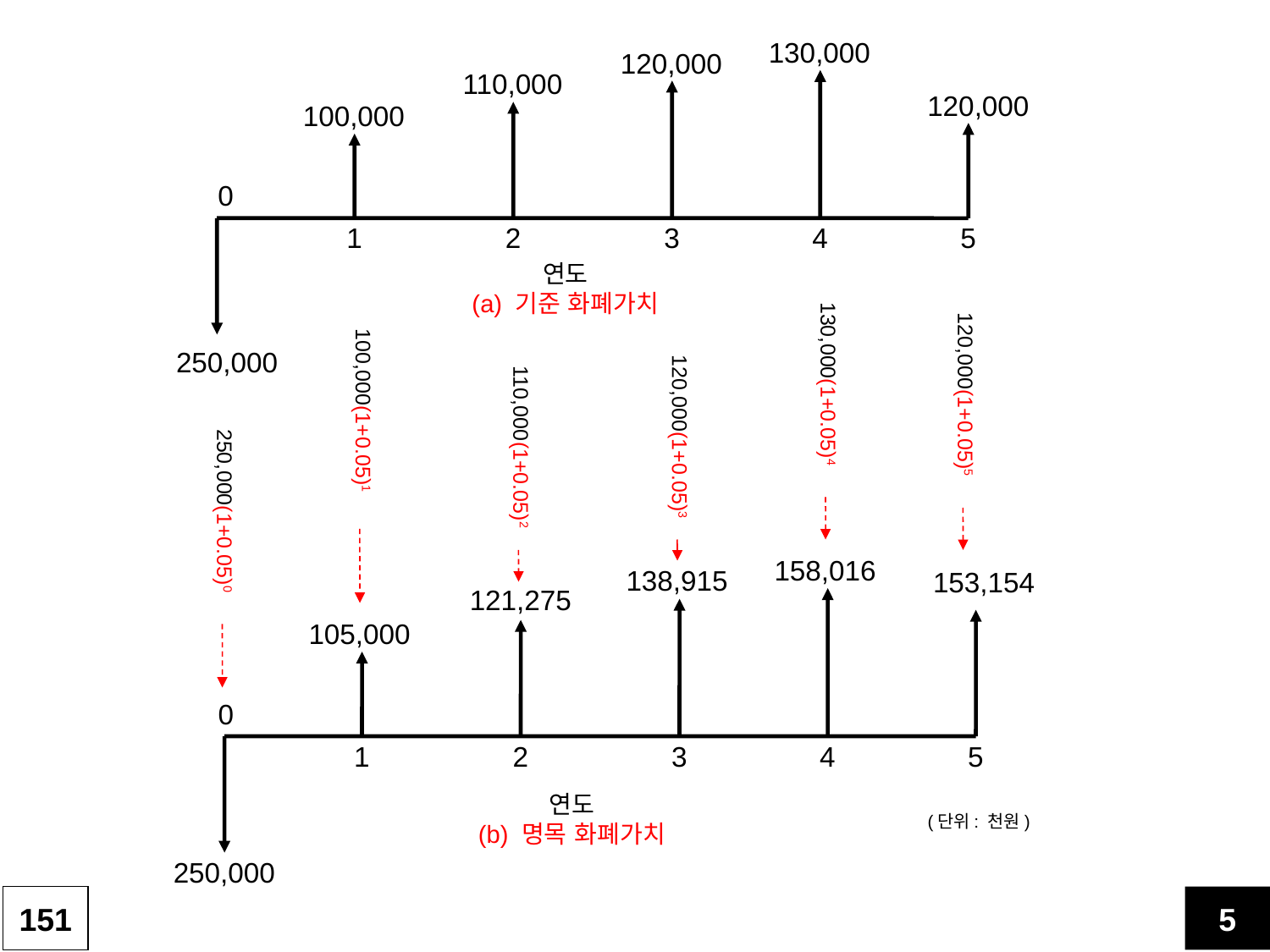

130,000
120,000
110,000

120,000
100,000

0
1
2
3
4
5

연도
(a) 기준 화폐가치
250,000
130,000(1+0.05)4
120,000(1+0.05)5
100,000(1+0.05)1
120,000(1+0.05)3
110,000(1+0.05)2
250,000(1+0.05)0

158,016

138,915
153,154
121,275

105,000

0
1
2
3
4
5

연도
(b) 명목 화폐가치
(단위: 천원)
250,000
151
5